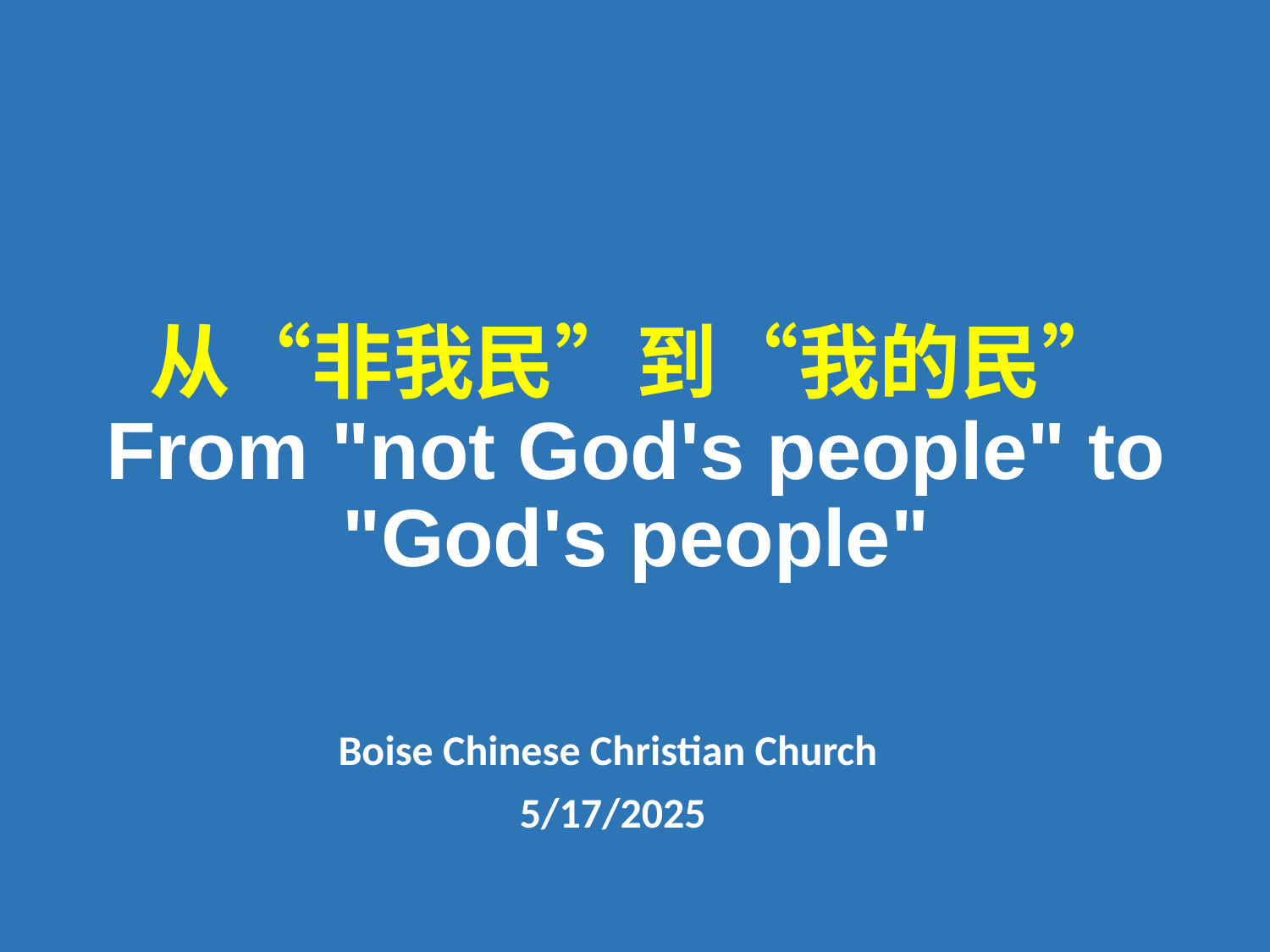

# 从“非我民”到“我的民” From "not God's people" to "God's people"
Boise Chinese Christian Church
5/17/2025